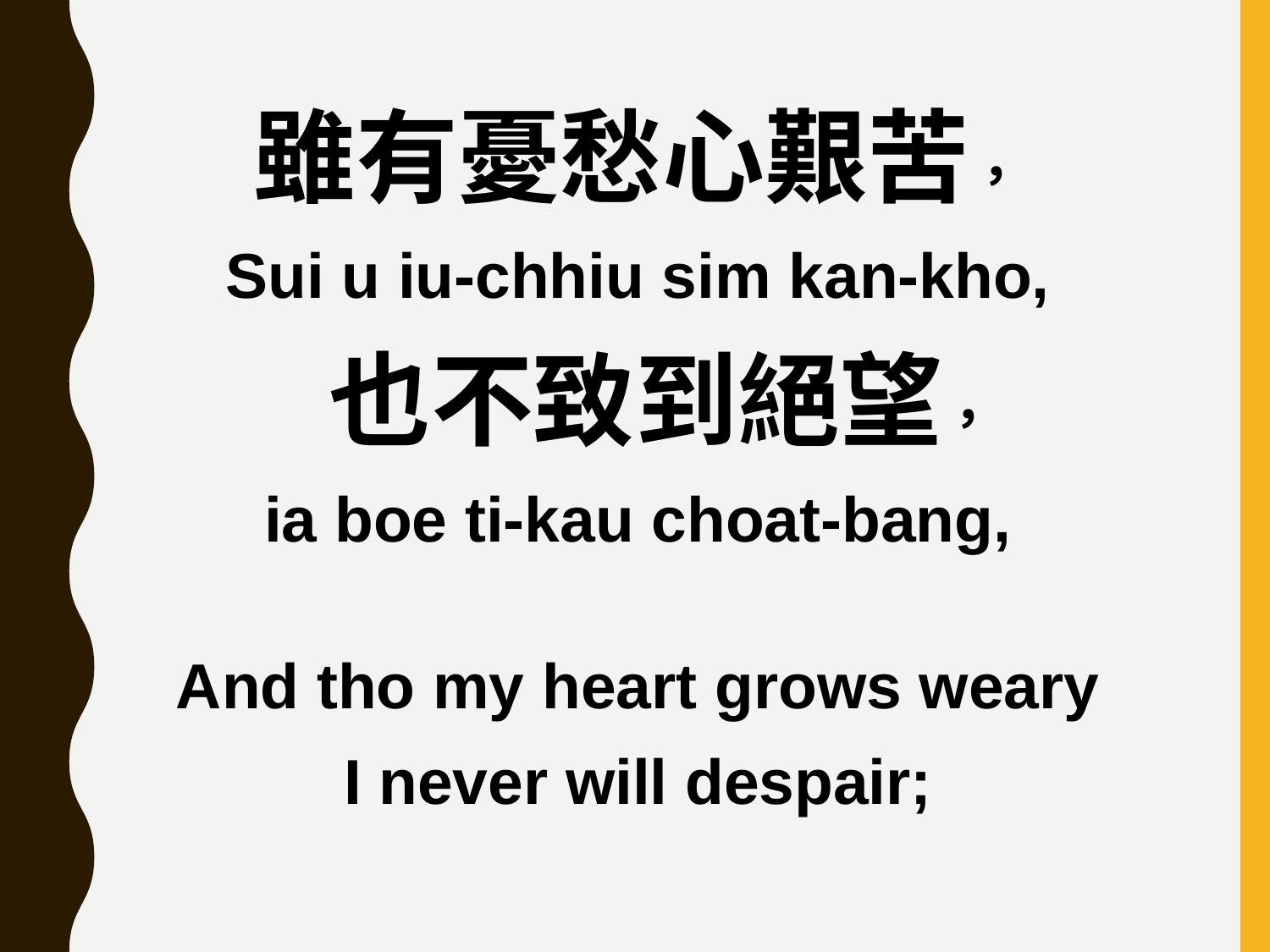

雖有憂愁心艱苦，
Sui u iu-chhiu sim kan-kho,
 也不致到絕望，
ia boe ti-kau choat-bang,

And tho my heart grows weary
I never will despair;